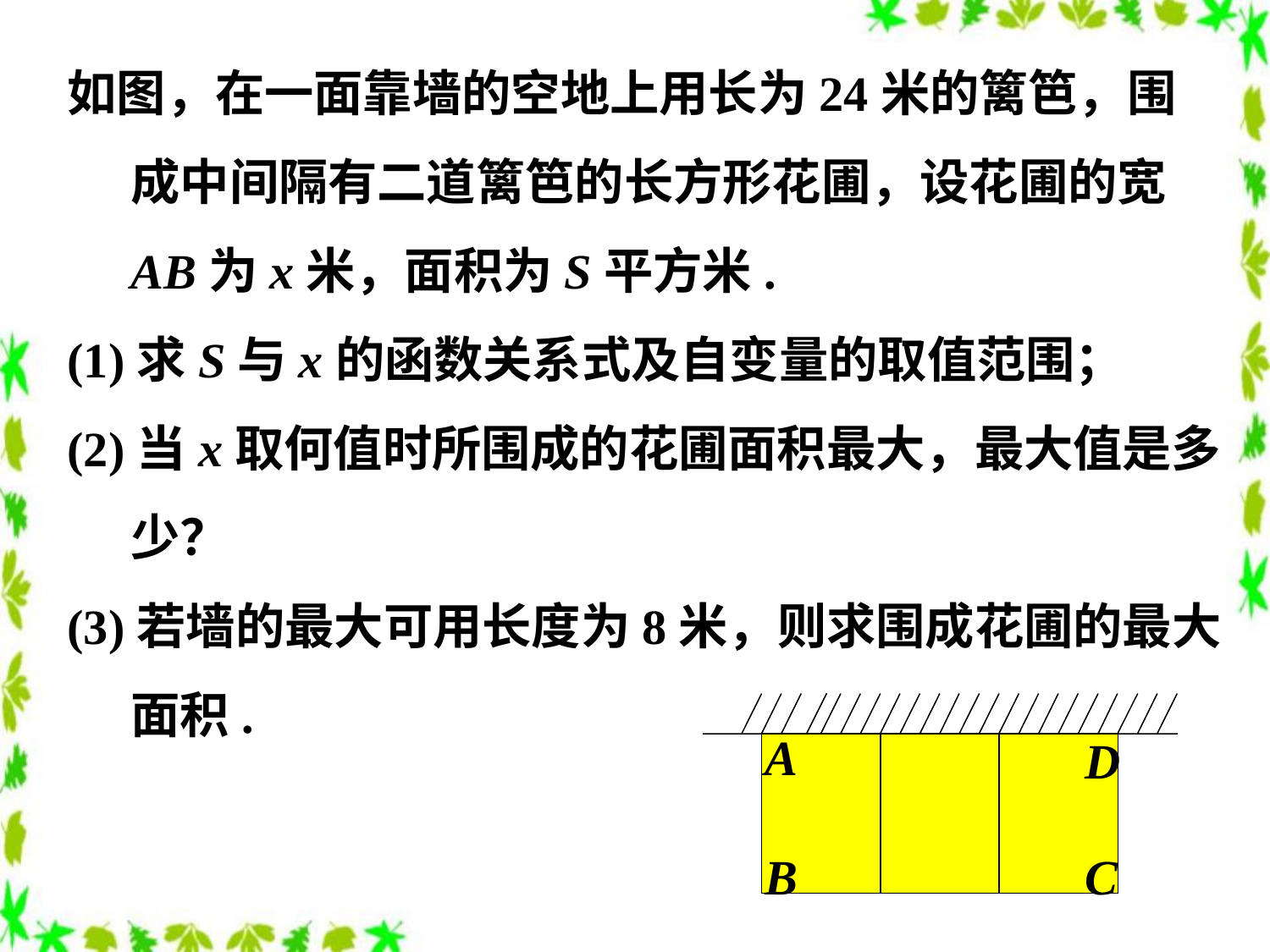

如图，在一面靠墙的空地上用长为24米的篱笆，围成中间隔有二道篱笆的长方形花圃，设花圃的宽AB为x米，面积为S平方米.
(1)求S与x的函数关系式及自变量的取值范围；
(2)当x取何值时所围成的花圃面积最大，最大值是多少？
(3)若墙的最大可用长度为8米，则求围成花圃的最大面积.

A
D
B
C